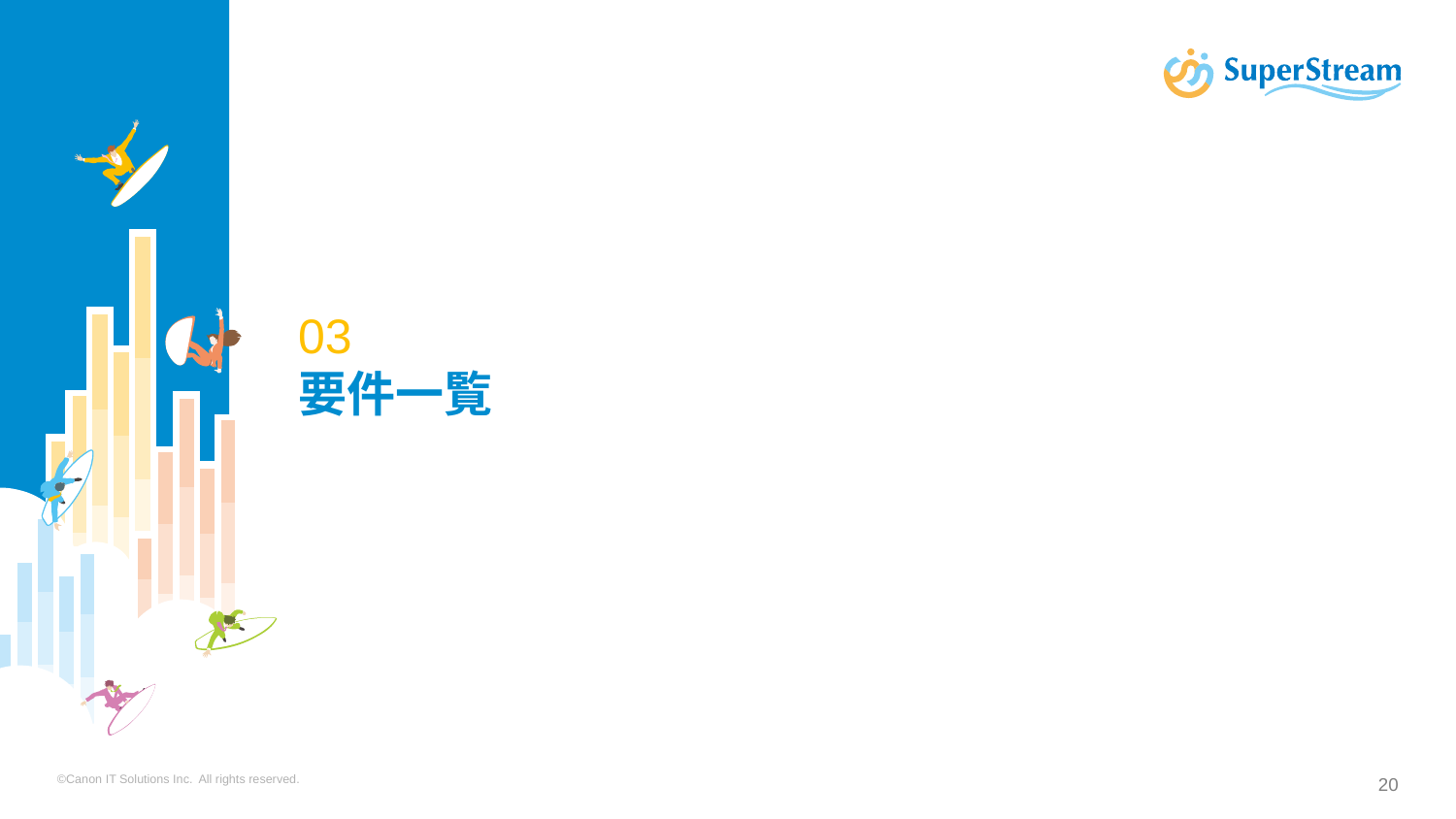

# 03 要件一覧
©Canon IT Solutions Inc.  All rights reserved.
20